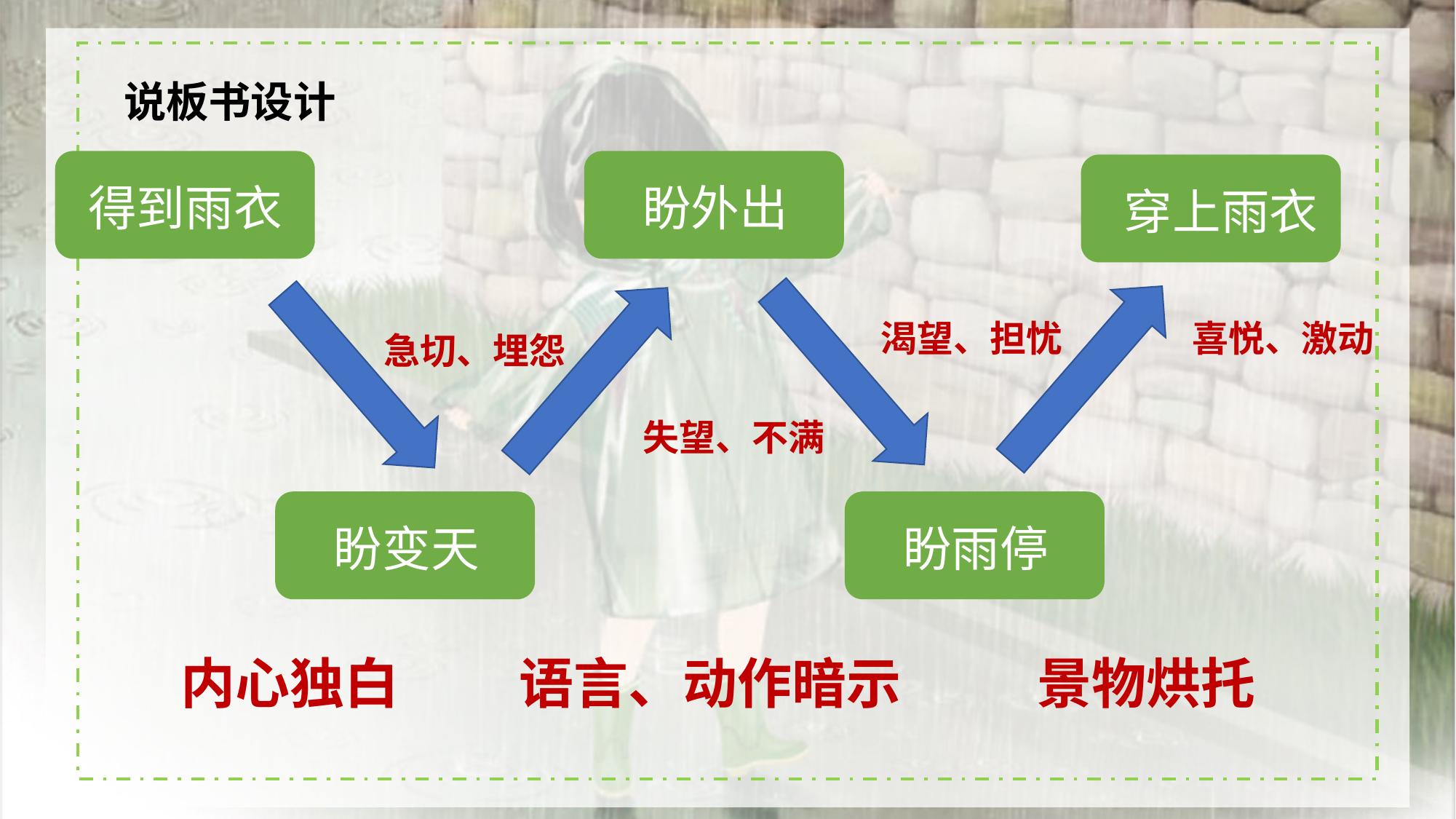

说板书设计

得到雨衣

盼外出

穿上雨衣
渴望、担忧
喜悦、激动
急切、埋怨

失望、不满

盼变天

盼雨停
内心独白        语言、动作暗示         景物烘托